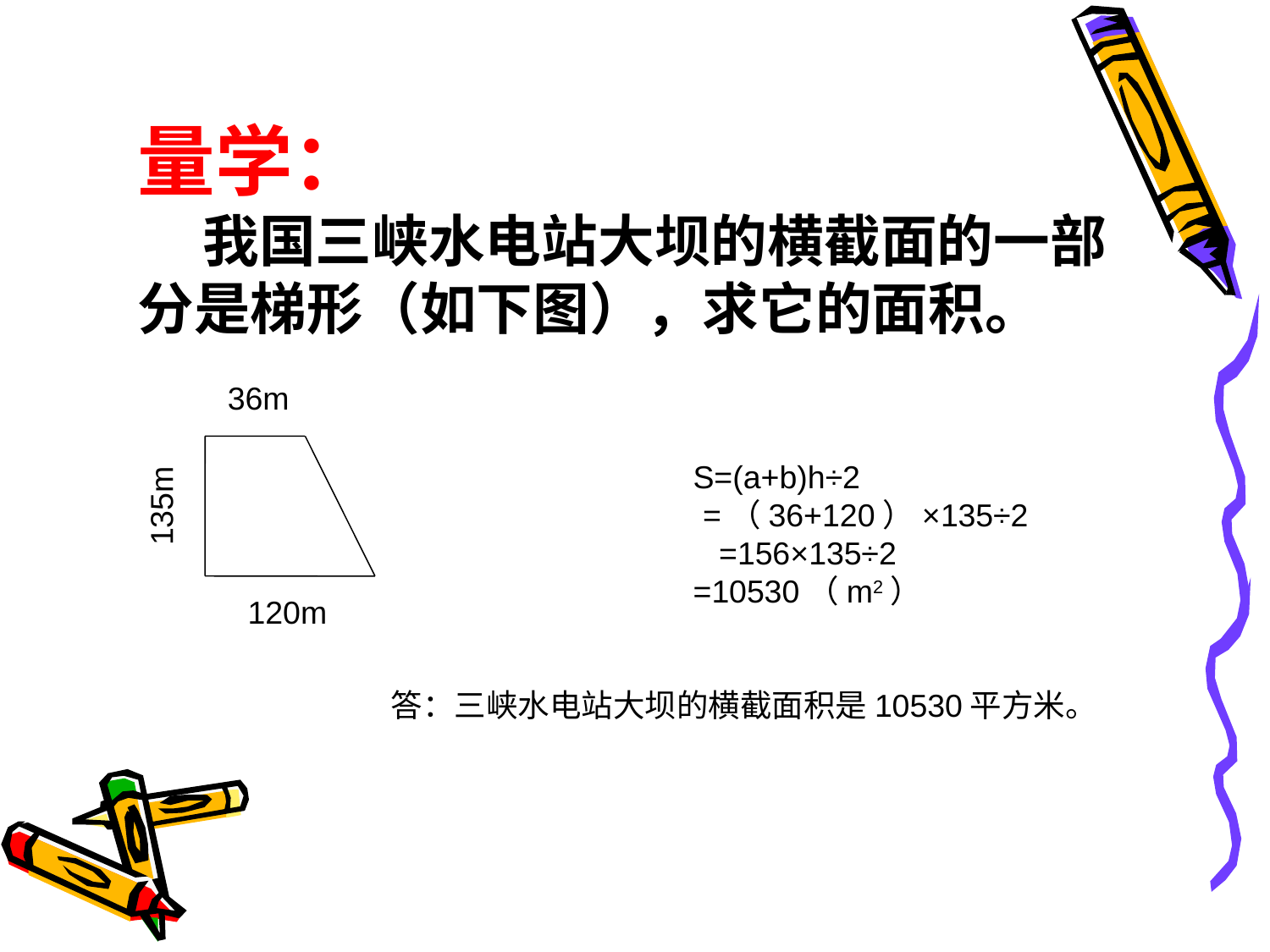

量学：
    我国三峡水电站大坝的横截面的一部分是梯形（如下图），求它的面积。

36m

S=(a+b)h÷2
                    =（36+120）×135÷2
       =156×135÷2
       =10530（m2）

答：三峡水电站大坝的横截面积是10530平方米。
135m
120m